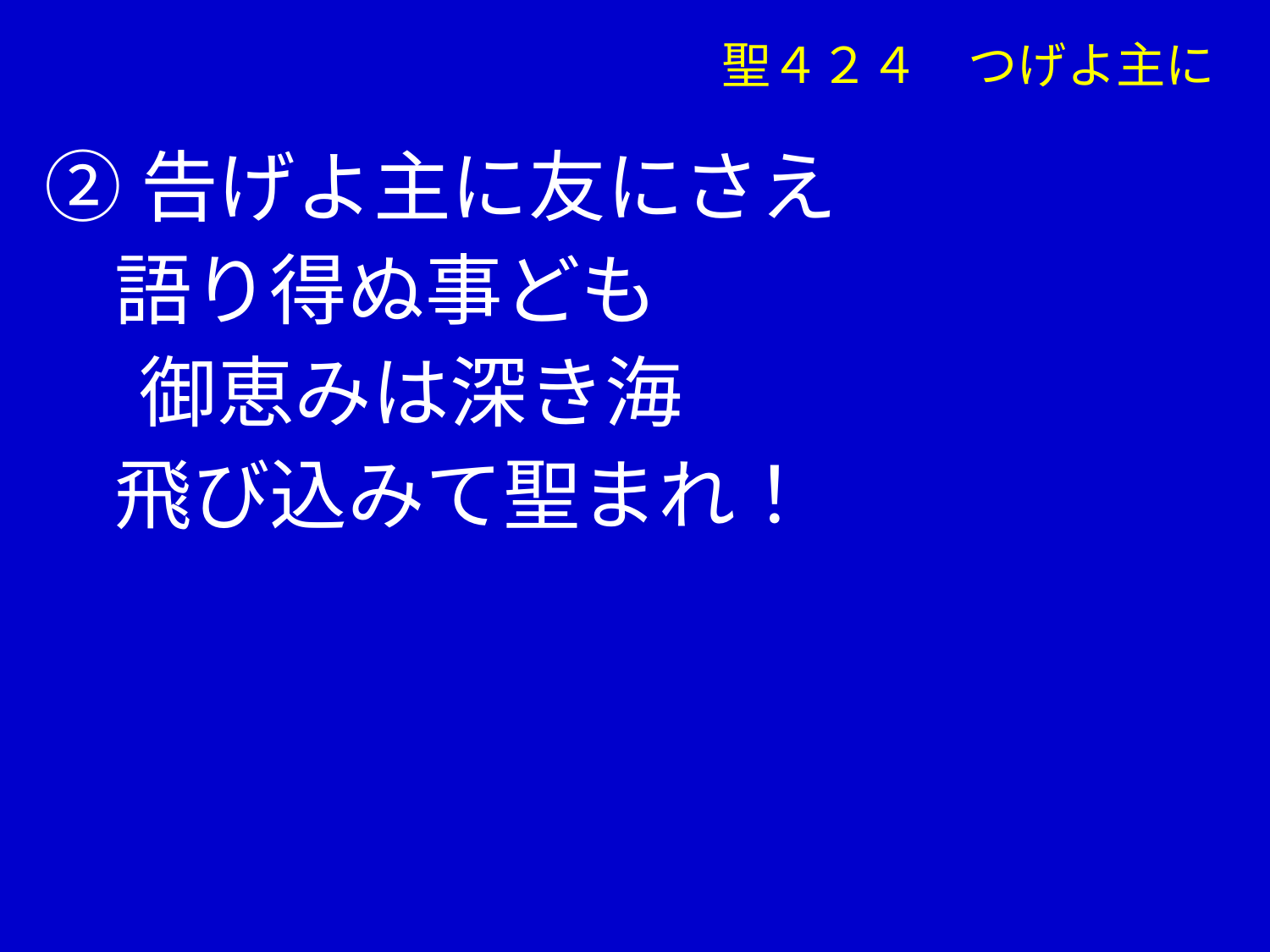

聖４２４　つげよ主に
②告げよ主に友にさえ
   語り得ぬ事ども
　 御恵みは深き海
   飛び込みて聖まれ！